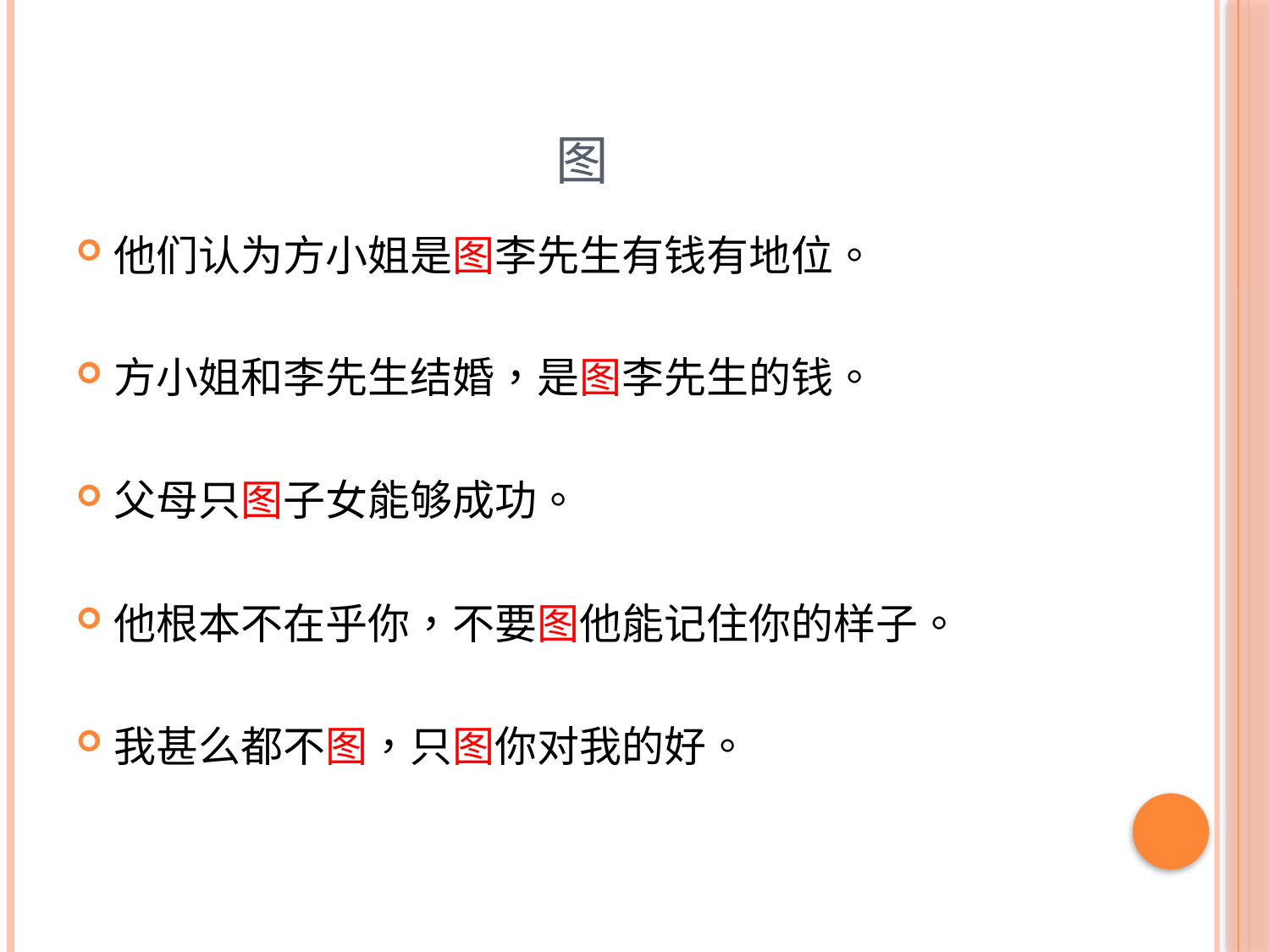

# 图
他们认为方小姐是图李先生有钱有地位。

方小姐和李先生结婚，是图李先生的钱。

父母只图子女能够成功。

他根本不在乎你，不要图他能记住你的样子。

我甚么都不图，只图你对我的好。